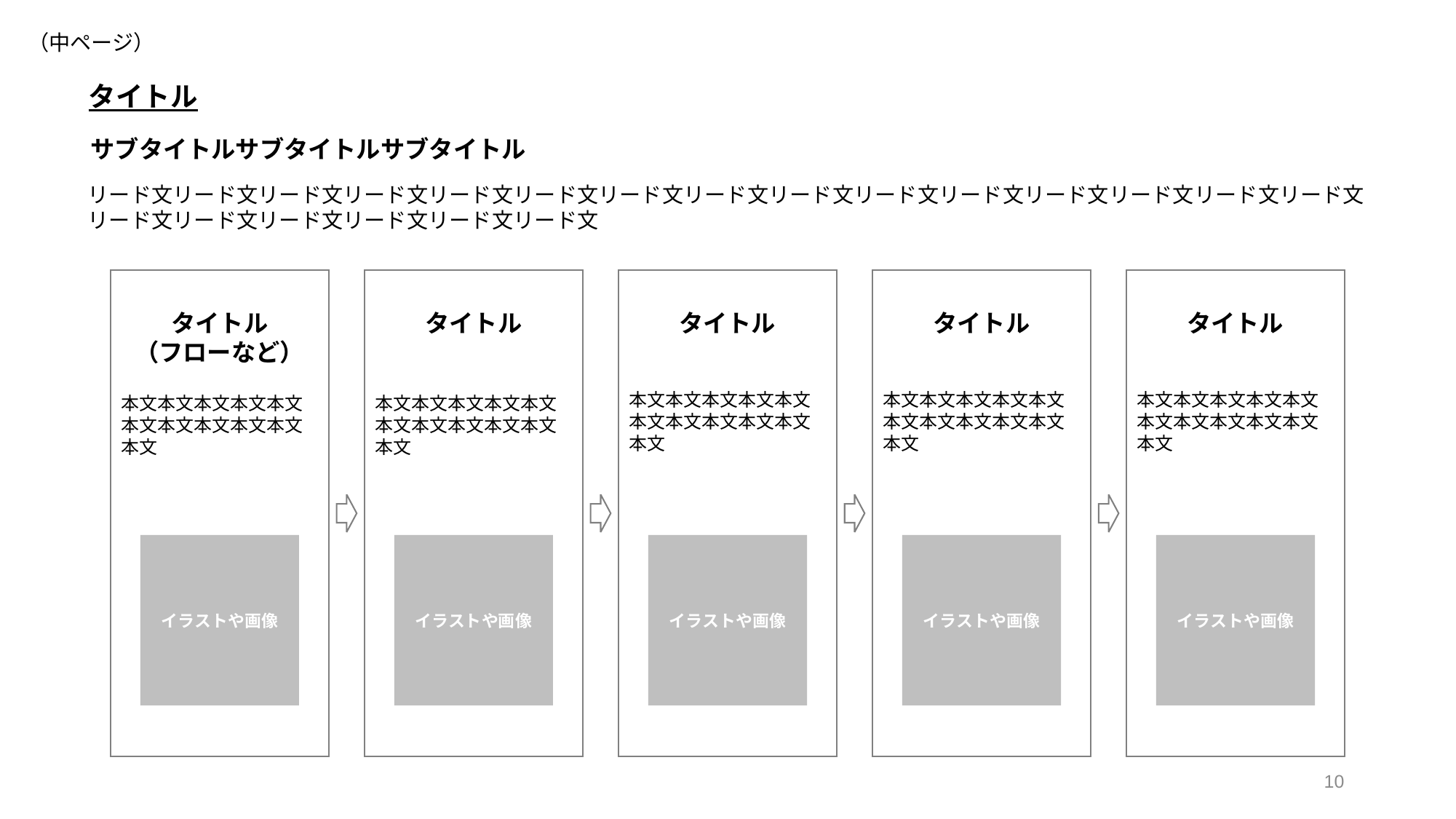

（中ページ）
タイトル
サブタイトルサブタイトルサブタイトル
リード文リード文リード文リード文リード文リード文リード文リード文リード文リード文リード文リード文リード文リード文リード文リード文リード文リード文リード文リード文リード文

タイトル
（フローなど）

本文本文本文本文本文本文本文本文本文本文本文

タイトル

本文本文本文本文本文本文本文本文本文本文本文

タイトル

本文本文本文本文本文本文本文本文本文本文本文

タイトル

本文本文本文本文本文本文本文本文本文本文本文

タイトル

本文本文本文本文本文本文本文本文本文本文本文

イラストや画像
イラストや画像
イラストや画像
イラストや画像
イラストや画像
10